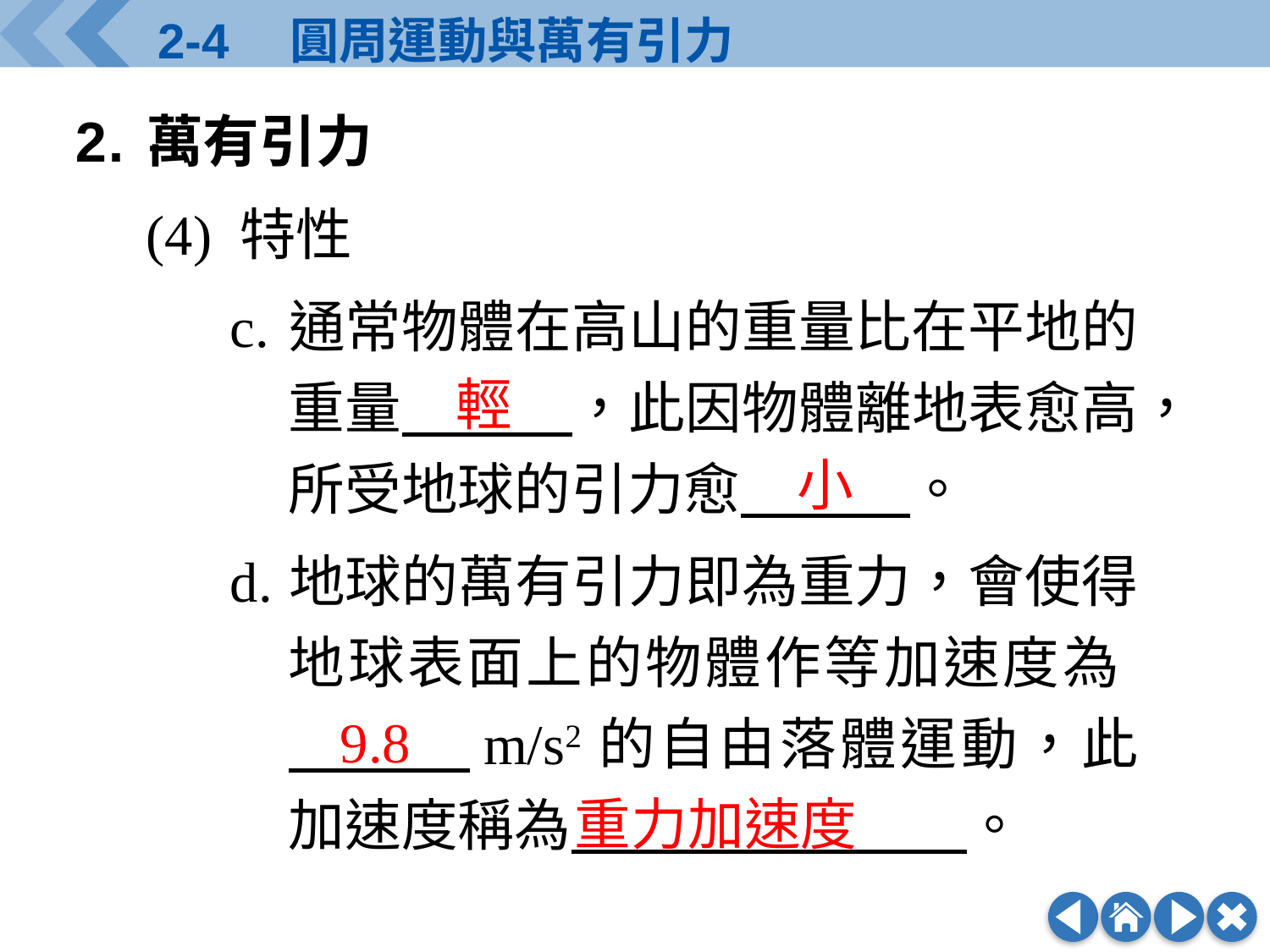

萬有引力
(4) 特性
c.	通常物體在高山的重量比在平地的重量　　　，此因物體離地表愈高，所受地球的引力愈　　　。
d.	地球的萬有引力即為重力，會使得地球表面上的物體作等加速度為
　　　m/s2的自由落體運動，此加速度稱為　　　　　　　。
輕
小
9.8
重力加速度